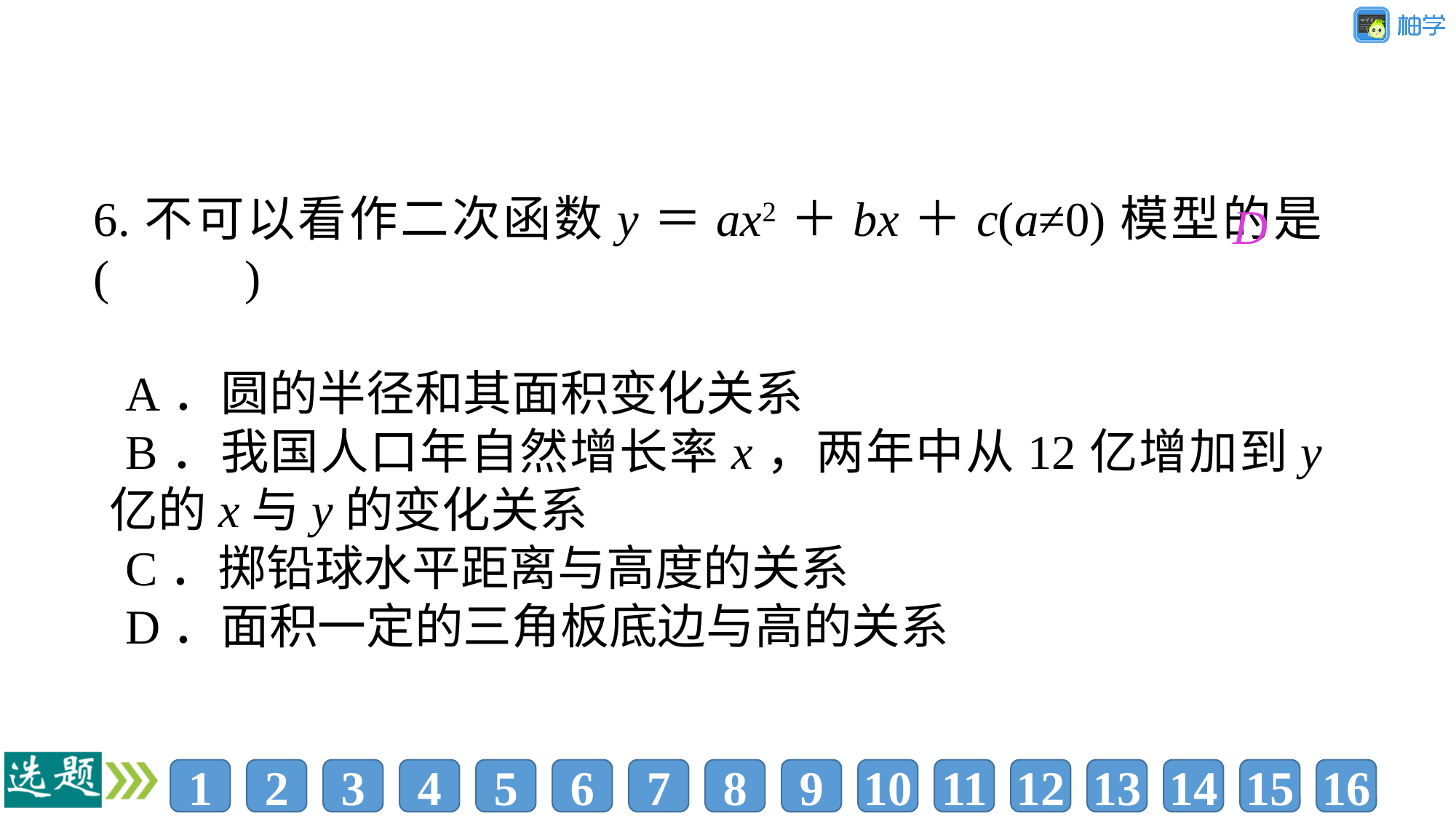

6.不可以看作二次函数y＝ax2＋bx＋c(a≠0)模型的是(%////%)

A．圆的半径和其面积变化关系
B．我国人口年自然增长率x，两年中从12亿增加到y亿的x与y的变化关系
C．掷铅球水平距离与高度的关系
D．面积一定的三角板底边与高的关系
D